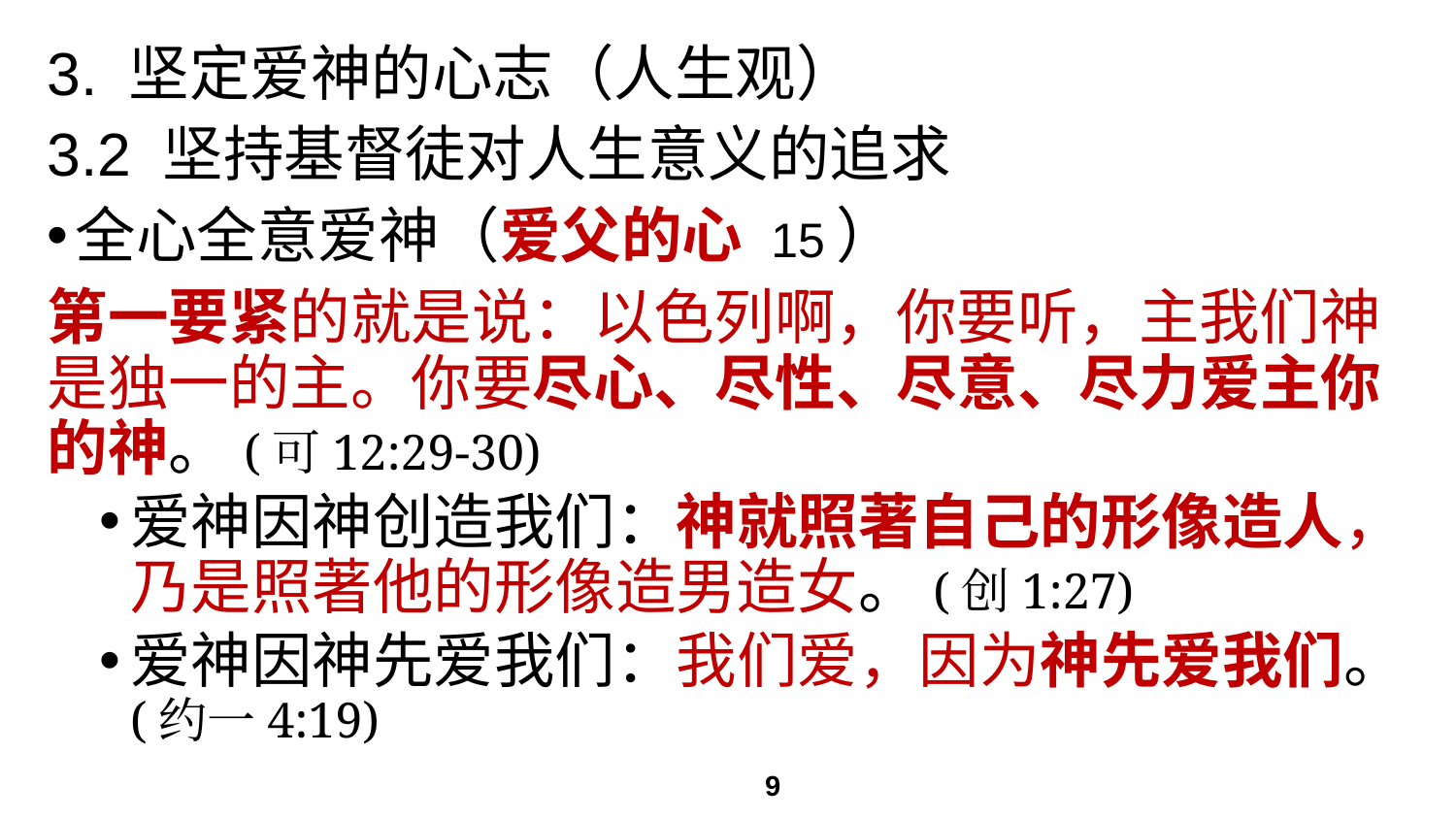

# 3. 坚定爱神的心志（人生观）
3.2 坚持基督徒对人生意义的追求
全心全意爱神（爱父的心 15）
第一要紧的就是说：以色列啊，你要听，主我们神是独一的主。你要尽心、尽性、尽意、尽力爱主你的神。(可12:29-30)
爱神因神创造我们：神就照著自己的形像造人，乃是照著他的形像造男造女。(创1:27)
爱神因神先爱我们：我们爱，因为神先爱我们。(约一4:19)
9